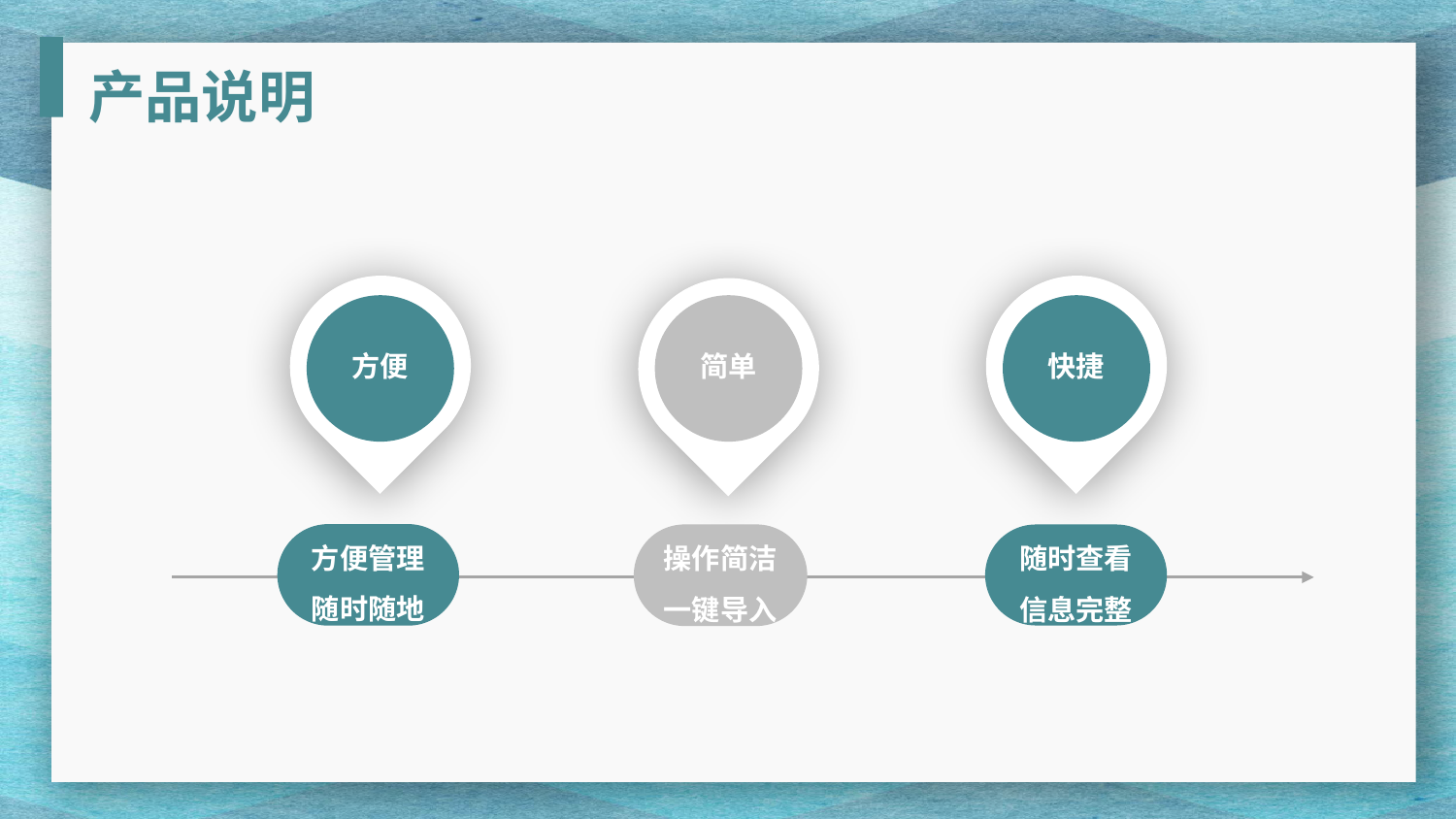

产品说明

方便
简单
快捷
方便管理
随时随地
操作简洁
一键导入
随时查看
信息完整